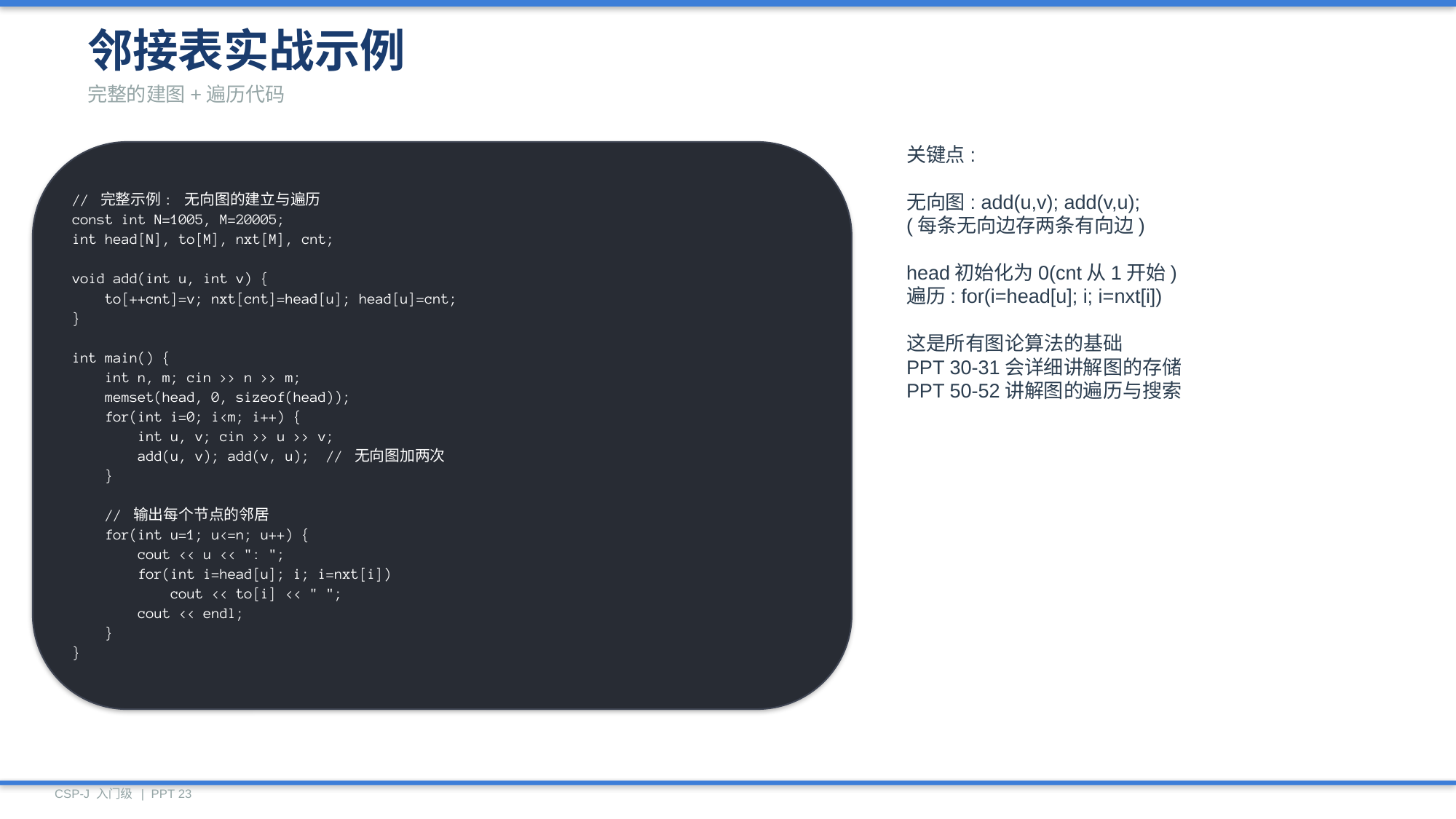

邻接表实战示例
完整的建图+遍历代码
// 完整示例: 无向图的建立与遍历
const int N=1005, M=20005;
int head[N], to[M], nxt[M], cnt;

void add(int u, int v) {
    to[++cnt]=v; nxt[cnt]=head[u]; head[u]=cnt;
}

int main() {
    int n, m; cin >> n >> m;
    memset(head, 0, sizeof(head));
    for(int i=0; i<m; i++) {
        int u, v; cin >> u >> v;
        add(u, v); add(v, u);  // 无向图加两次
    }

    // 输出每个节点的邻居
    for(int u=1; u<=n; u++) {
        cout << u << ": ";
        for(int i=head[u]; i; i=nxt[i])
            cout << to[i] << " ";
        cout << endl;
    }
}
关键点:
无向图: add(u,v); add(v,u);
(每条无向边存两条有向边)
head初始化为0(cnt从1开始)
遍历: for(i=head[u]; i; i=nxt[i])
这是所有图论算法的基础
PPT 30-31会详细讲解图的存储
PPT 50-52讲解图的遍历与搜索

CSP-J 入门级  |  PPT 23